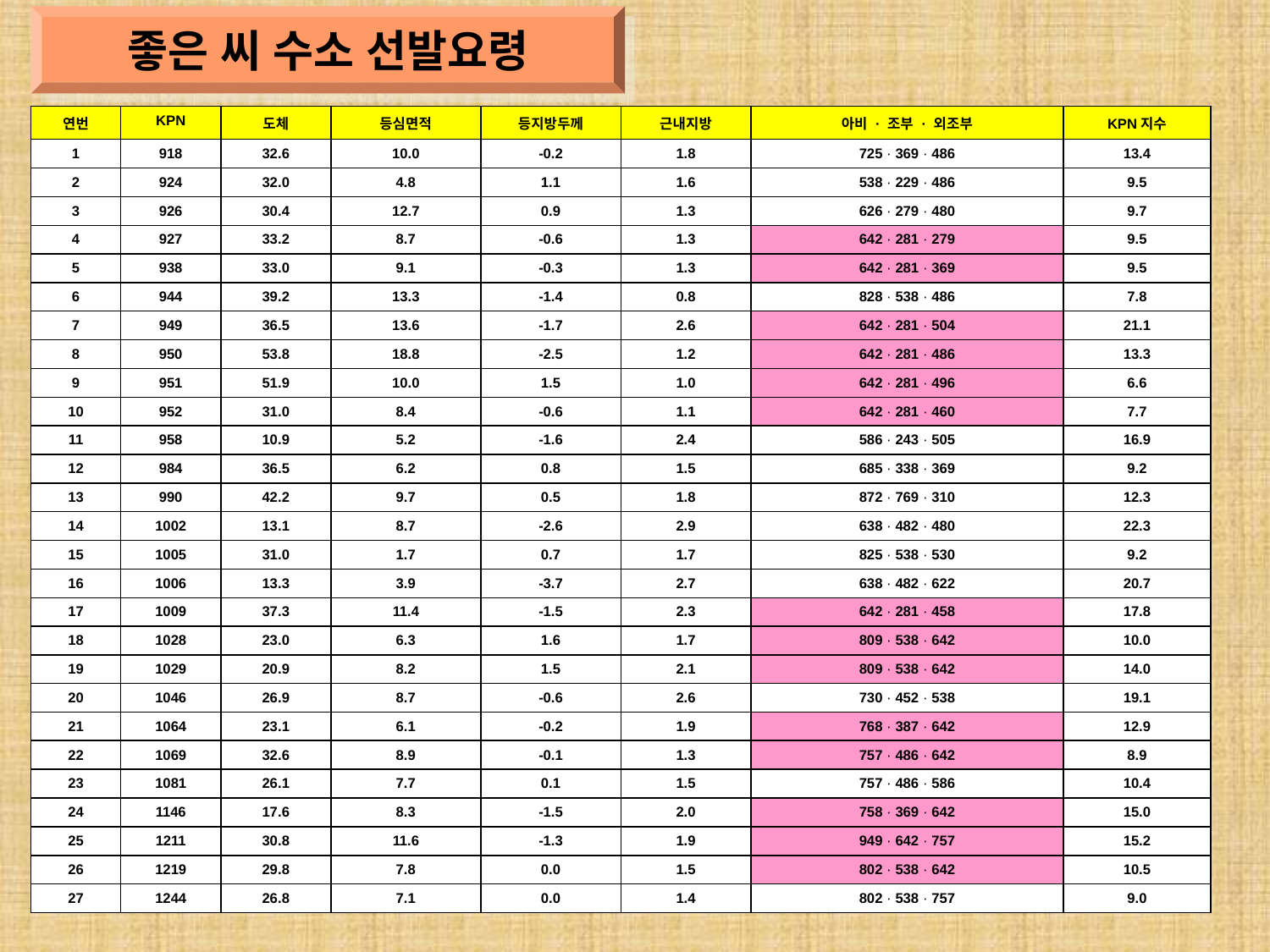

좋은 씨 수소 선발요령
| 연번 | KPN | 도체 | 등심면적 | 등지방두께 | 근내지방 | 아비 · 조부 · 외조부 | KPN지수 |
| --- | --- | --- | --- | --- | --- | --- | --- |
| 1 | 918 | 32.6 | 10.0 | -0.2 | 1.8 | 725 · 369 · 486 | 13.4 |
| 2 | 924 | 32.0 | 4.8 | 1.1 | 1.6 | 538 · 229 · 486 | 9.5 |
| 3 | 926 | 30.4 | 12.7 | 0.9 | 1.3 | 626 · 279 · 480 | 9.7 |
| 4 | 927 | 33.2 | 8.7 | -0.6 | 1.3 | 642 · 281 · 279 | 9.5 |
| 5 | 938 | 33.0 | 9.1 | -0.3 | 1.3 | 642 · 281 · 369 | 9.5 |
| 6 | 944 | 39.2 | 13.3 | -1.4 | 0.8 | 828 · 538 · 486 | 7.8 |
| 7 | 949 | 36.5 | 13.6 | -1.7 | 2.6 | 642 · 281 · 504 | 21.1 |
| 8 | 950 | 53.8 | 18.8 | -2.5 | 1.2 | 642 · 281 · 486 | 13.3 |
| 9 | 951 | 51.9 | 10.0 | 1.5 | 1.0 | 642 · 281 · 496 | 6.6 |
| 10 | 952 | 31.0 | 8.4 | -0.6 | 1.1 | 642 · 281 · 460 | 7.7 |
| 11 | 958 | 10.9 | 5.2 | -1.6 | 2.4 | 586 · 243 · 505 | 16.9 |
| 12 | 984 | 36.5 | 6.2 | 0.8 | 1.5 | 685 · 338 · 369 | 9.2 |
| 13 | 990 | 42.2 | 9.7 | 0.5 | 1.8 | 872 · 769 · 310 | 12.3 |
| 14 | 1002 | 13.1 | 8.7 | -2.6 | 2.9 | 638 · 482 · 480 | 22.3 |
| 15 | 1005 | 31.0 | 1.7 | 0.7 | 1.7 | 825 · 538 · 530 | 9.2 |
| 16 | 1006 | 13.3 | 3.9 | -3.7 | 2.7 | 638 · 482 · 622 | 20.7 |
| 17 | 1009 | 37.3 | 11.4 | -1.5 | 2.3 | 642 · 281 · 458 | 17.8 |
| 18 | 1028 | 23.0 | 6.3 | 1.6 | 1.7 | 809 · 538 · 642 | 10.0 |
| 19 | 1029 | 20.9 | 8.2 | 1.5 | 2.1 | 809 · 538 · 642 | 14.0 |
| 20 | 1046 | 26.9 | 8.7 | -0.6 | 2.6 | 730 · 452 · 538 | 19.1 |
| 21 | 1064 | 23.1 | 6.1 | -0.2 | 1.9 | 768 · 387 · 642 | 12.9 |
| 22 | 1069 | 32.6 | 8.9 | -0.1 | 1.3 | 757 · 486 · 642 | 8.9 |
| 23 | 1081 | 26.1 | 7.7 | 0.1 | 1.5 | 757 · 486 · 586 | 10.4 |
| 24 | 1146 | 17.6 | 8.3 | -1.5 | 2.0 | 758 · 369 · 642 | 15.0 |
| 25 | 1211 | 30.8 | 11.6 | -1.3 | 1.9 | 949 · 642 · 757 | 15.2 |
| 26 | 1219 | 29.8 | 7.8 | 0.0 | 1.5 | 802 · 538 · 642 | 10.5 |
| 27 | 1244 | 26.8 | 7.1 | 0.0 | 1.4 | 802 · 538 · 757 | 9.0 |